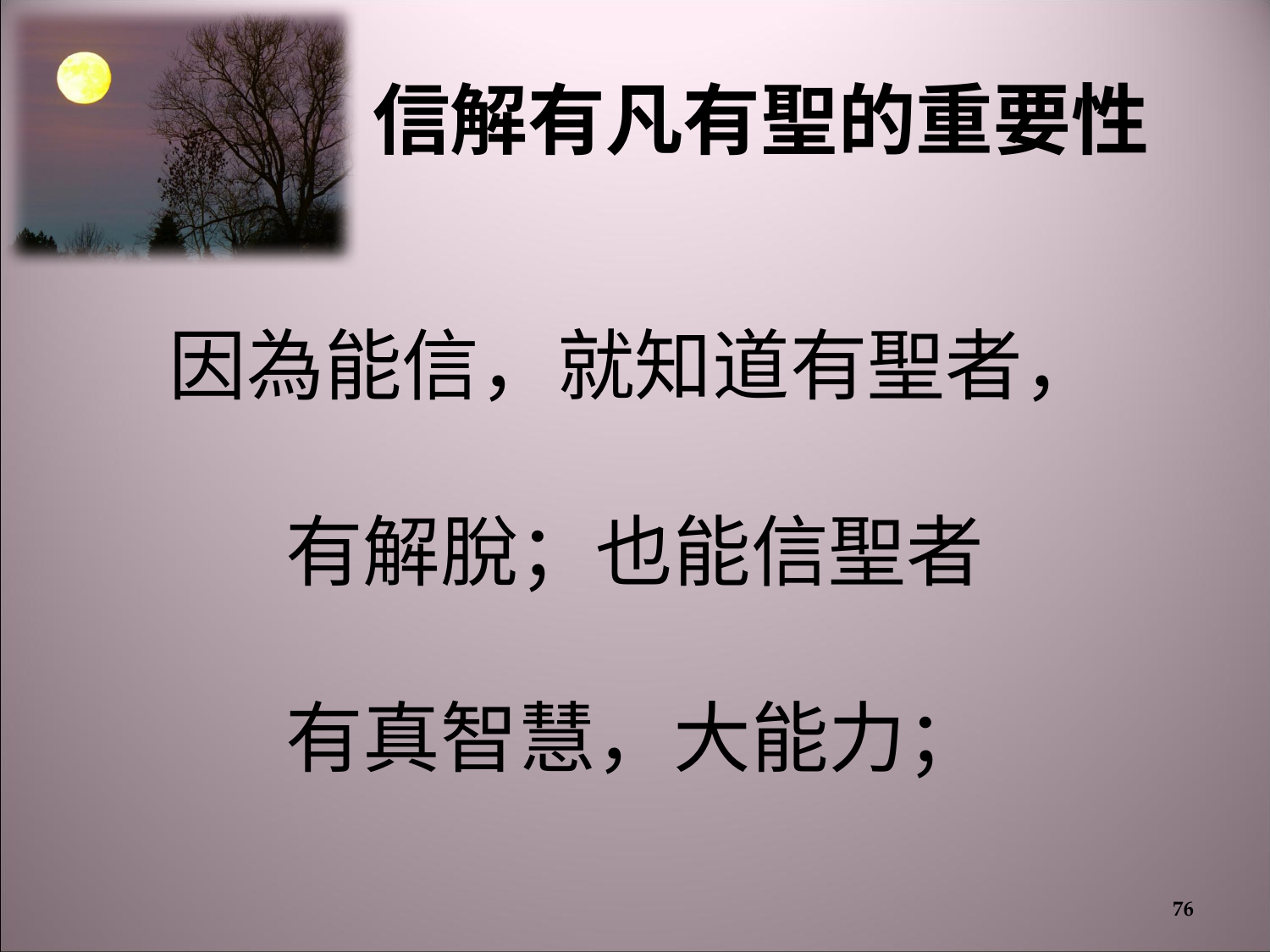

# 信解有凡有聖的重要性
因為能信，就知道有聖者，
有解脫；也能信聖者
有真智慧，大能力；
76